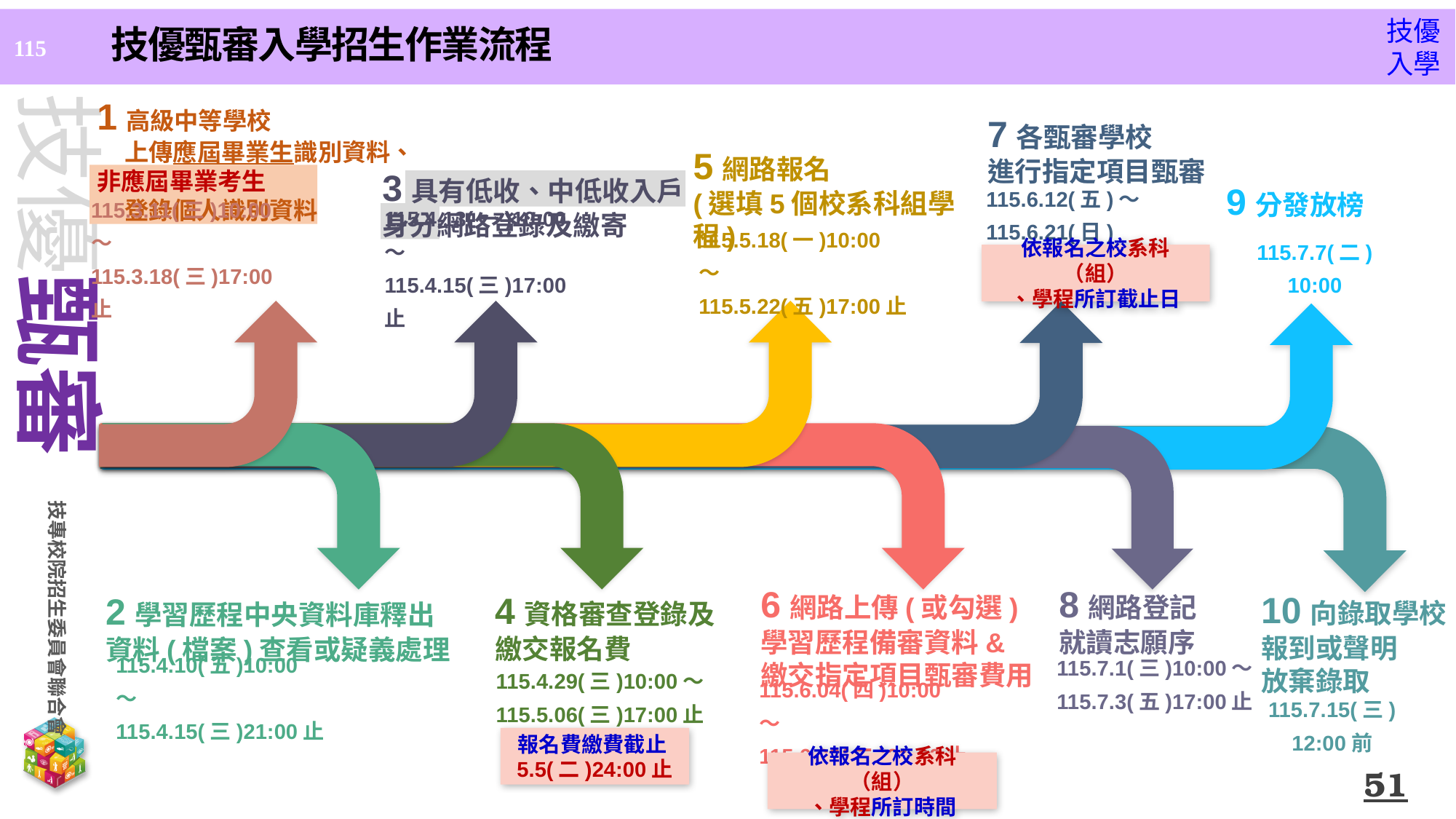

技優甄審入學招生作業流程

1高級中等學校
    上傳應屆畢業生識別資料、
非應屆畢業考生
    登錄個人識別資料
115.3.11(三)10:00～
115.3.18(三)17:00止
7各甄審學校
進行指定項目甄審
115.6.12(五)～
115.6.21(日)
5網路報名
(選填5個校系科組學程)
115.5.18(一)10:00 ～
115.5.22(五)17:00止
3具有低收、中低收入戶
身分網路登錄及繳寄
115.4.13(一)10:00 ～
115.4.15(三)17:00止

9分發放榜
115.7.7(二)
10:00

依報名之校系科（組）
、學程所訂截止日

6網路上傳(或勾選)
學習歷程備審資料&
繳交指定項目甄審費用
115.6.04(四)10:00 ～
115.6.09(二)21:00止
8網路登記
就讀志願序
115.7.1(三)10:00～
115.7.3(五)17:00止
10向錄取學校
報到或聲明
放棄錄取
115.7.15(三)
12:00前
4資格審查登錄及
繳交報名費
115.4.29(三)10:00～
115.5.06(三)17:00止
2學習歷程中央資料庫釋出
資料(檔案)查看或疑義處理
115.4.10(五)10:00 ～
115.4.15(三)21:00止
報名費繳費截止5.5(二)24:00止
依報名之校系科（組）
、學程所訂時間